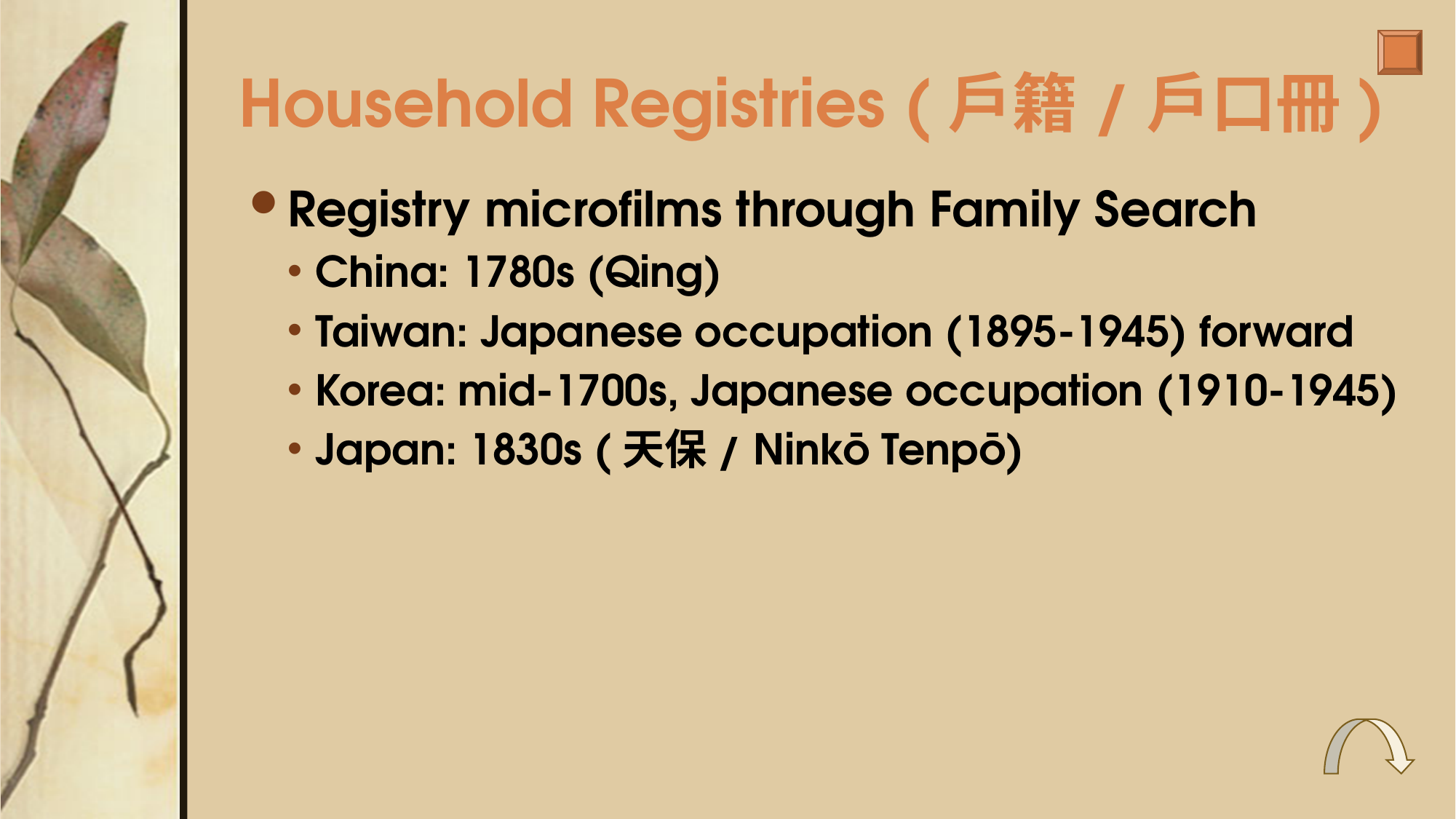

# Household Registries (戶籍/戶口冊)
Registry microfilms through Family Search
China: 1780s (Qing)
Taiwan: Japanese occupation (1895-1945) forward
Korea: mid-1700s, Japanese occupation (1910-1945)
Japan: 1830s (天保/ Ninkō Tenpō)